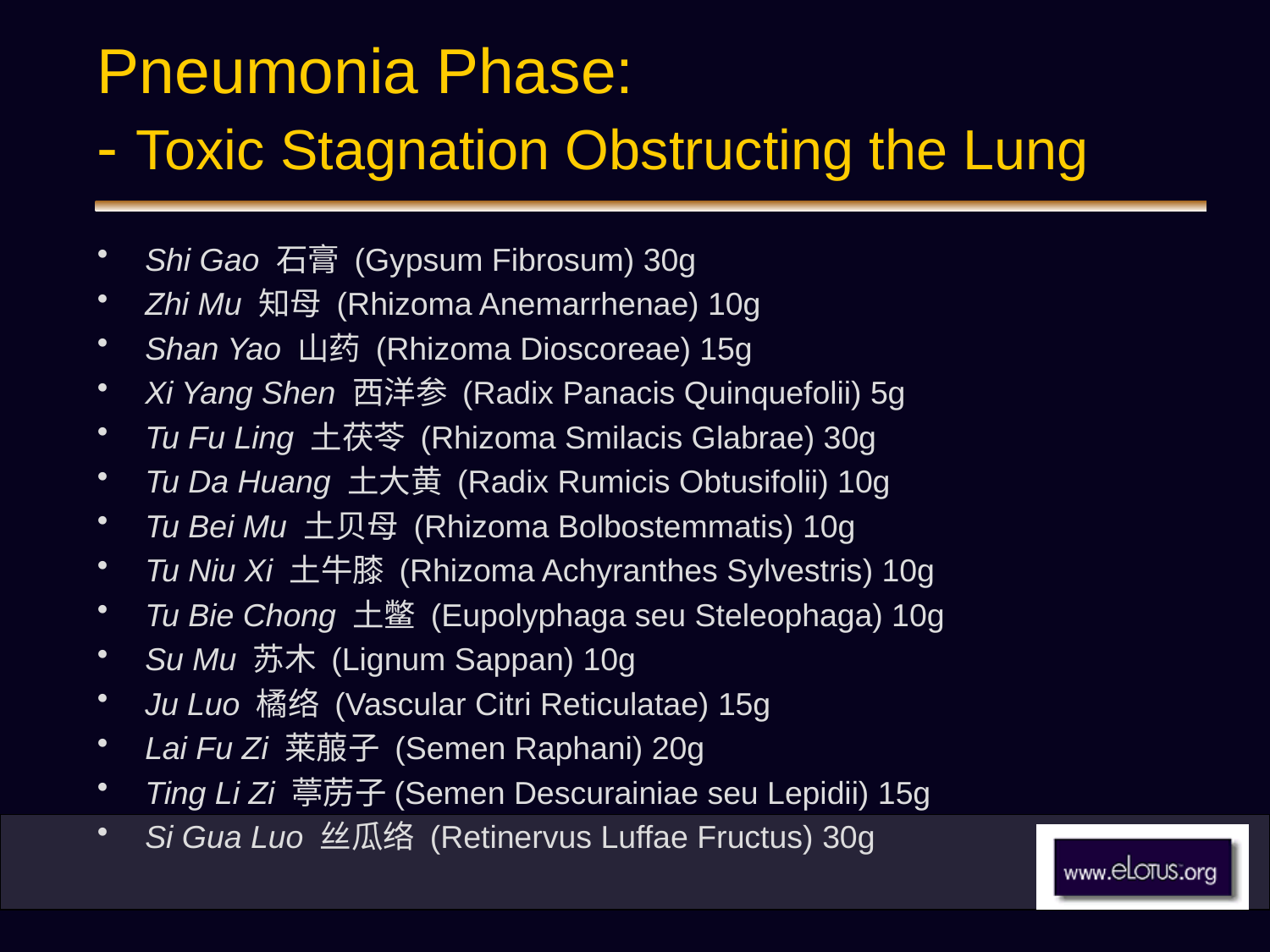

# Pneumonia Phase: - Toxic Stagnation Obstructing the Lung
Shi Gao 石膏 (Gypsum Fibrosum) 30g
Zhi Mu 知母 (Rhizoma Anemarrhenae) 10g
Shan Yao 山药 (Rhizoma Dioscoreae) 15g
Xi Yang Shen 西洋参 (Radix Panacis Quinquefolii) 5g
Tu Fu Ling 土茯苓 (Rhizoma Smilacis Glabrae) 30g
Tu Da Huang 土大黄 (Radix Rumicis Obtusifolii) 10g
Tu Bei Mu 土贝母 (Rhizoma Bolbostemmatis) 10g
Tu Niu Xi 土牛膝 (Rhizoma Achyranthes Sylvestris) 10g
Tu Bie Chong 土鳖 (Eupolyphaga seu Steleophaga) 10g
Su Mu 苏木 (Lignum Sappan) 10g
Ju Luo 橘络 (Vascular Citri Reticulatae) 15g
Lai Fu Zi 莱菔子 (Semen Raphani) 20g
Ting Li Zi 葶苈子(Semen Descurainiae seu Lepidii) 15g
Si Gua Luo 丝瓜络 (Retinervus Luffae Fructus) 30g